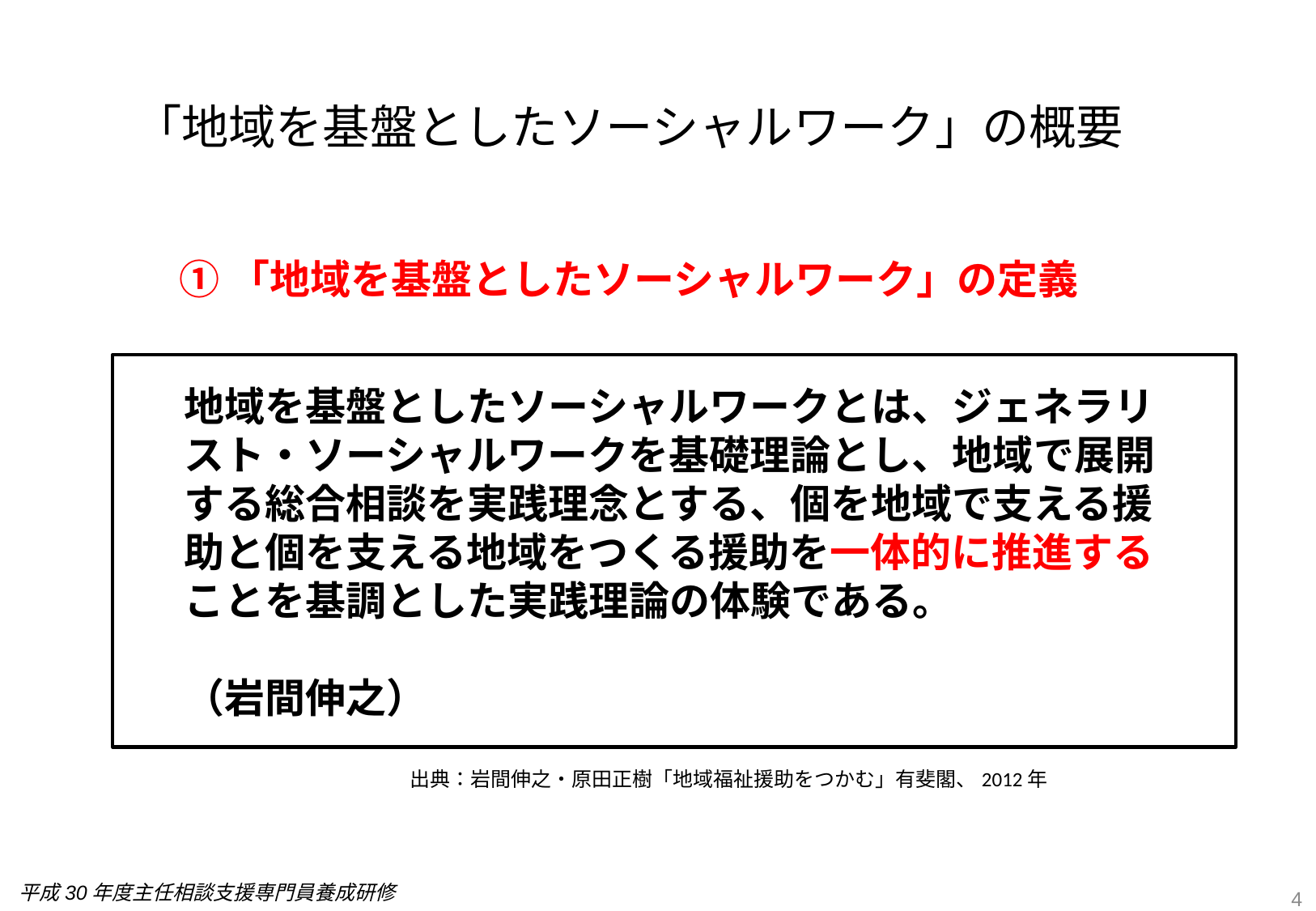

「地域を基盤としたソーシャルワーク」の概要
①「地域を基盤としたソーシャルワーク」の定義

地域を基盤としたソーシャルワークとは、ジェネラリスト・ソーシャルワークを基礎理論とし、地域で展開する総合相談を実践理念とする、個を地域で支える援助と個を支える地域をつくる援助を一体的に推進することを基調とした実践理論の体験である。　　　　　　　　　　　　　　　　　　　　　　　　　　　　　（岩間伸之）
出典：岩間伸之・原田正樹「地域福祉援助をつかむ」有斐閣、2012年
4
平成30年度主任相談支援専門員養成研修